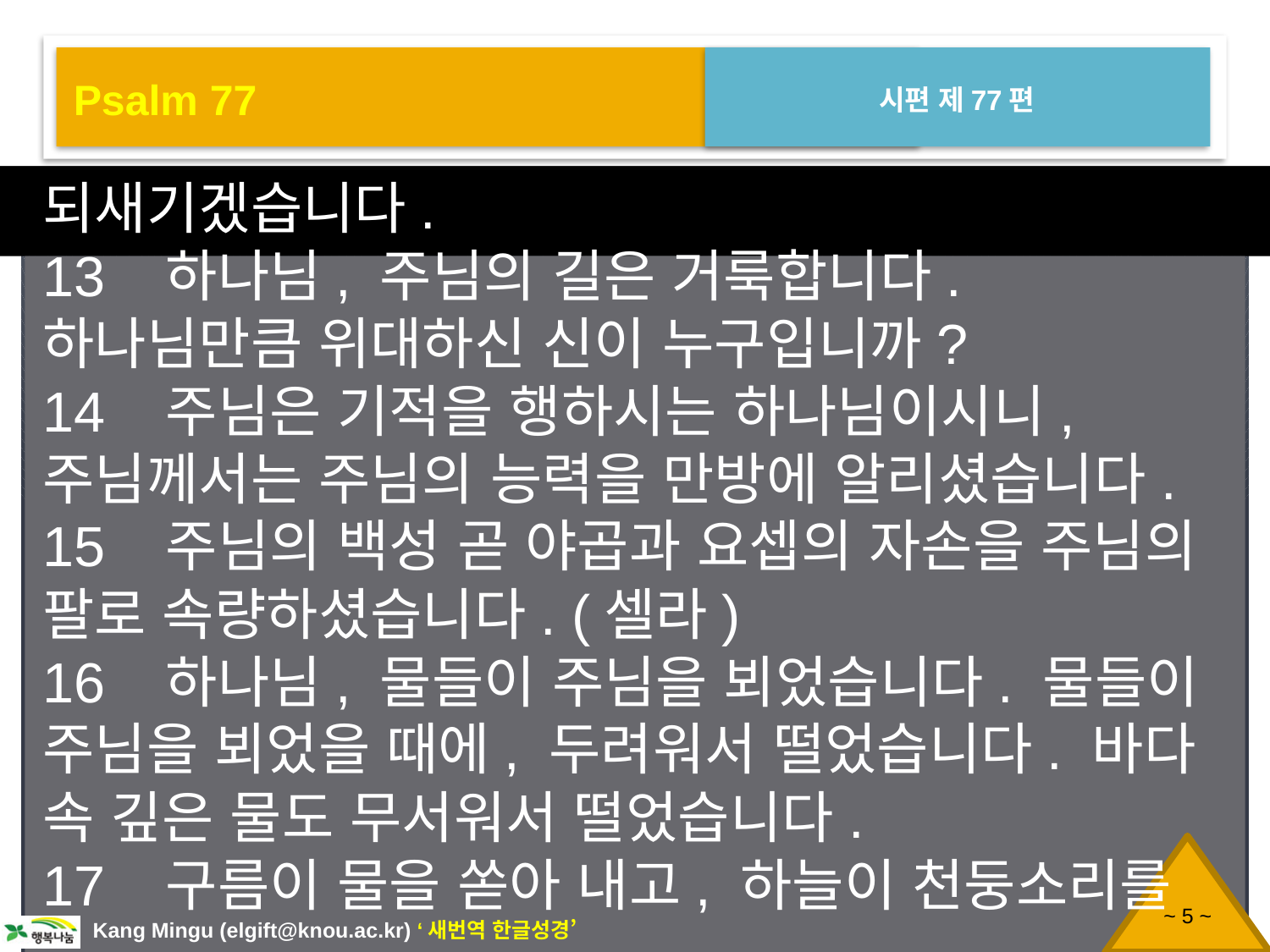

Psalm 77
시편 제77편
되새기겠습니다.
13   하나님, 주님의 길은 거룩합니다. 하나님만큼 위대하신 신이 누구입니까?
14   주님은 기적을 행하시는 하나님이시니, 주님께서는 주님의 능력을 만방에 알리셨습니다.
15   주님의 백성 곧 야곱과 요셉의 자손을 주님의 팔로 속량하셨습니다. (셀라)
16   하나님, 물들이 주님을 뵈었습니다. 물들이 주님을 뵈었을 때에, 두려워서 떨었습니다. 바다 속 깊은 물도 무서워서 떨었습니다.
17   구름이 물을 쏟아 내고, 하늘이 천둥소리를